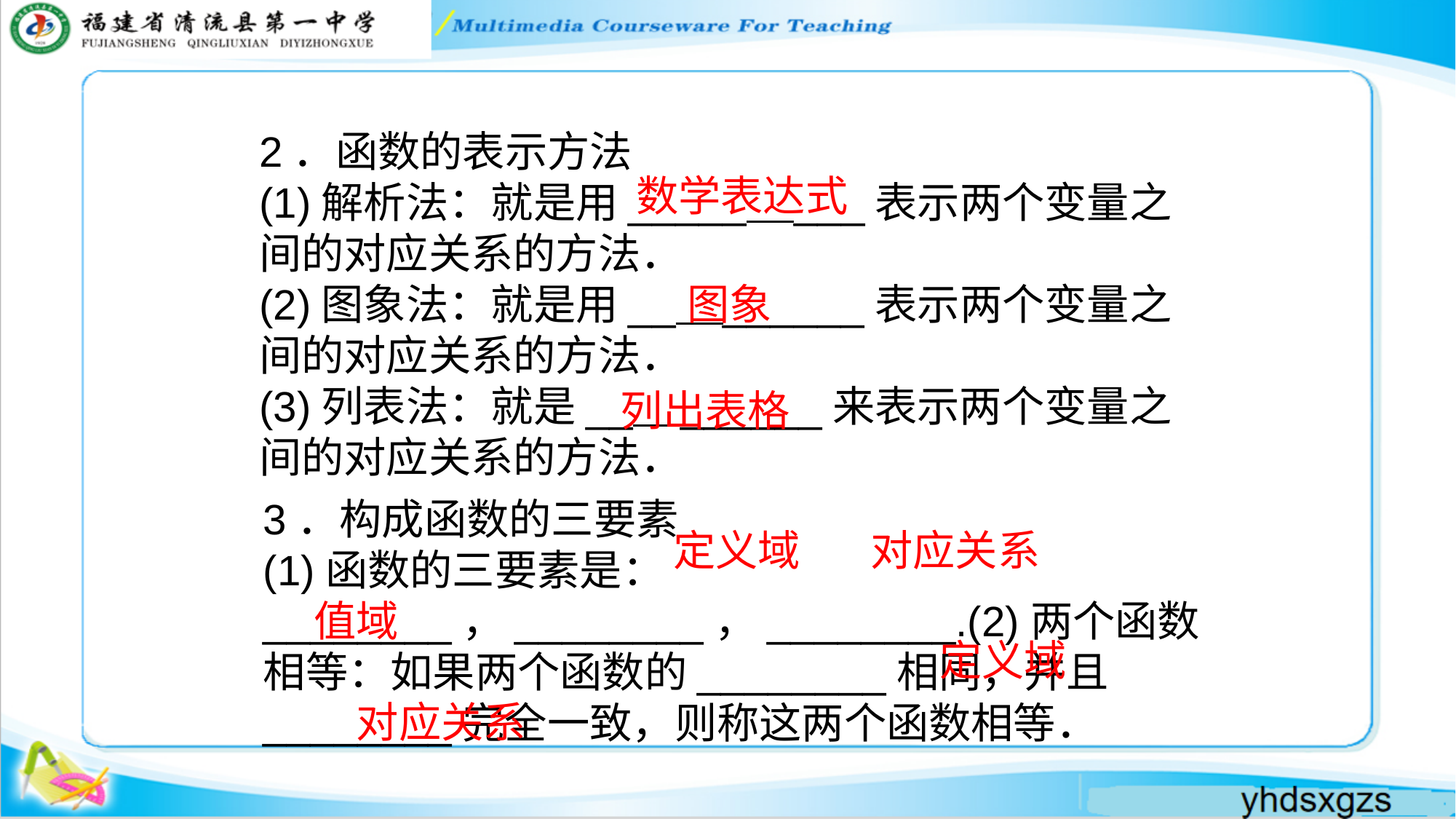

2．函数的表示方法
(1)解析法：就是用_____    ___表示两个变量之间的对应关系的方法．
(2)图象法：就是用__    ______表示两个变量之间的对应关系的方法．
(3)列表法：就是__    ______来表示两个变量之间的对应关系的方法．
数学表达式
图象
列出表格
3．构成函数的三要素
(1)函数的三要素是：________，________，________.(2)两个函数相等：如果两个函数的________相同，并且________完全一致，则称这两个函数相等．

定义域
对应关系
值域
定义域
对应关系